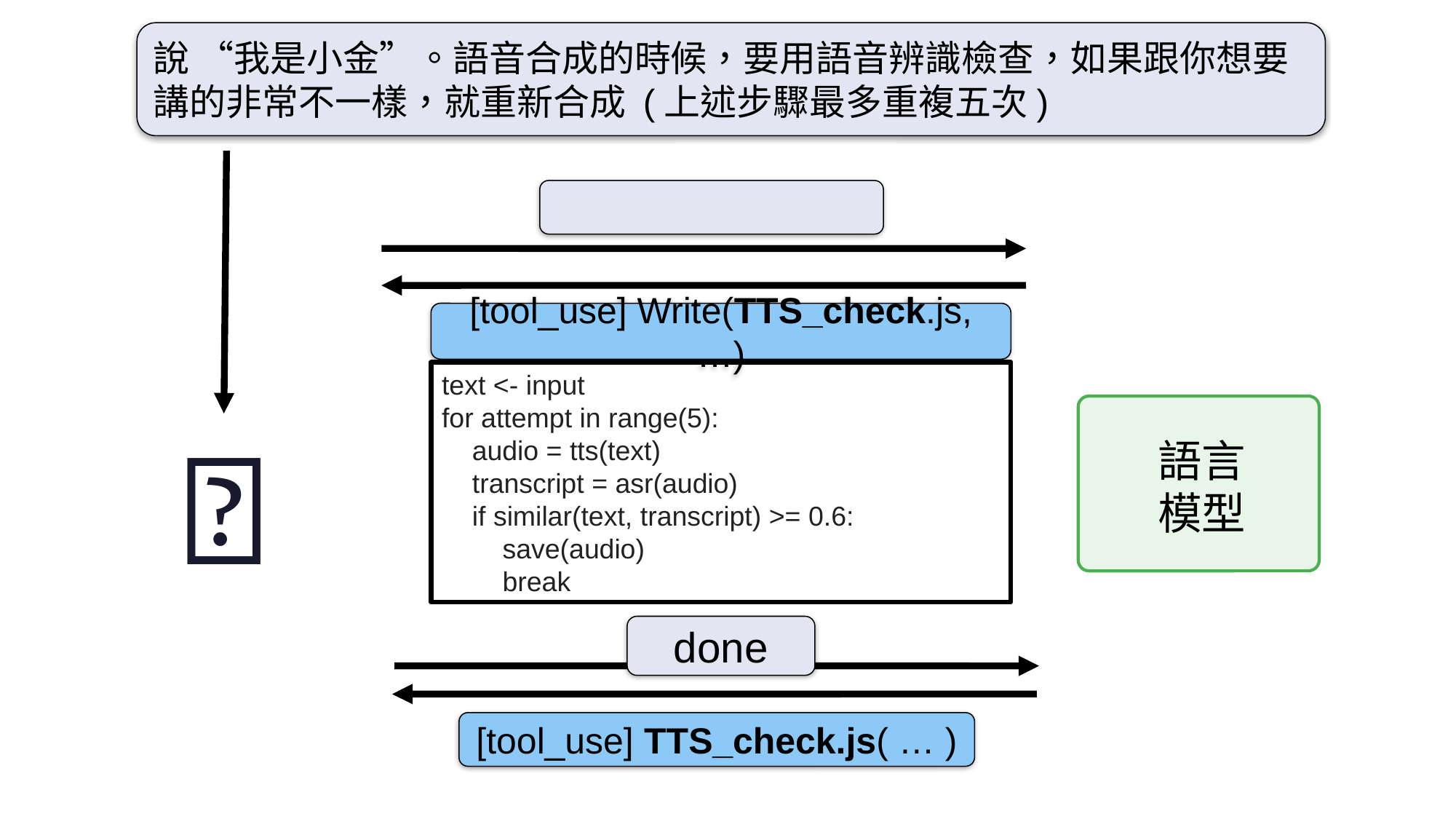

說 “我是小金”。語音合成的時候，要用語音辨識檢查，如果跟你想要講的非常不一樣，就重新合成 (上述步驟最多重複五次)

[tool_use] Write(TTS_check.js, …)
text <- input
for attempt in range(5):
    audio = tts(text)
    transcript = asr(audio)
    if similar(text, transcript) >= 0.6:
        save(audio)
        break

語言
模型
🦞
done

[tool_use] TTS_check.js( … )